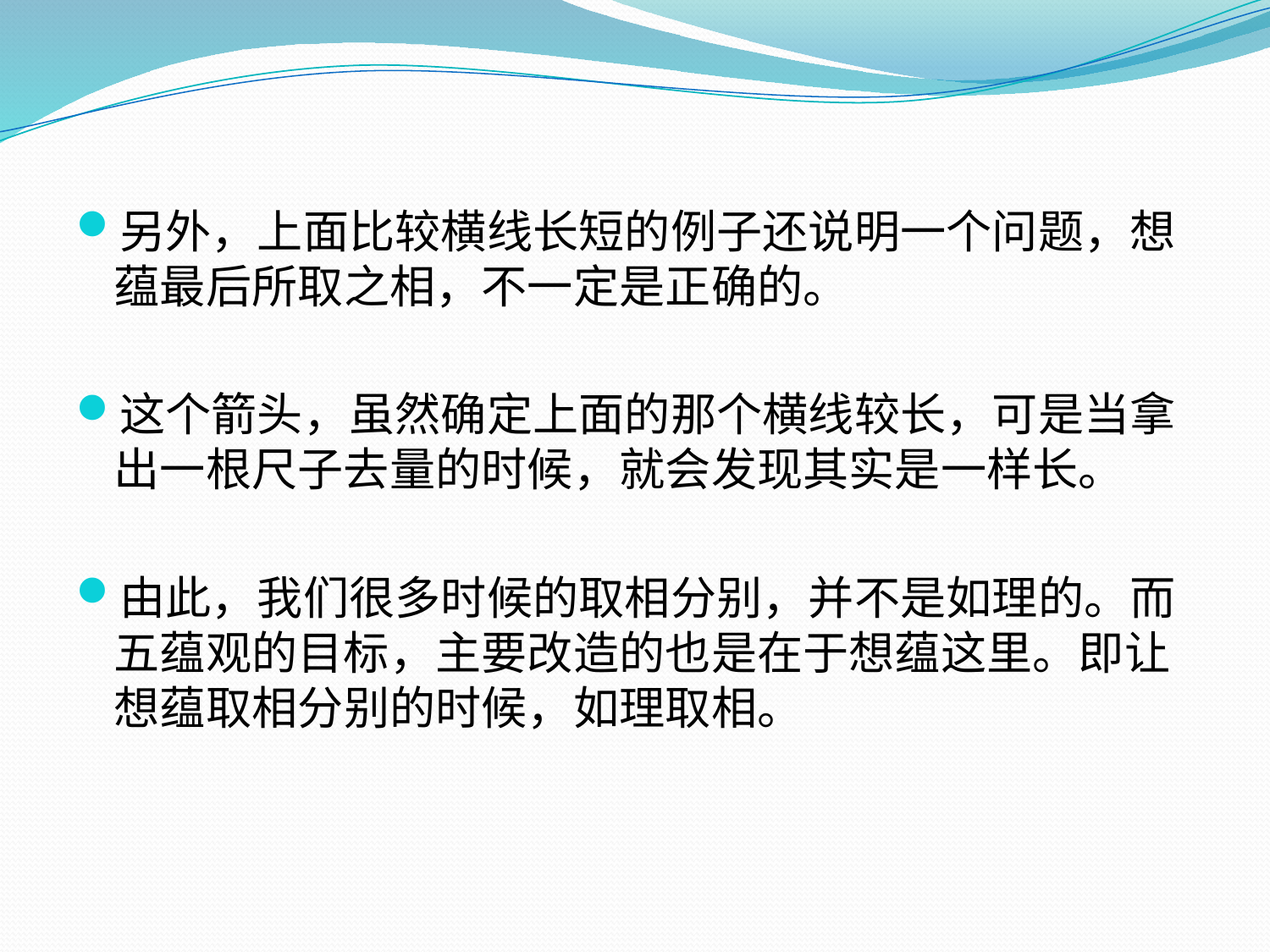

另外，上面比较横线长短的例子还说明一个问题，想蕴最后所取之相，不一定是正确的。

这个箭头，虽然确定上面的那个横线较长，可是当拿出一根尺子去量的时候，就会发现其实是一样长。

由此，我们很多时候的取相分别，并不是如理的。而五蕴观的目标，主要改造的也是在于想蕴这里。即让想蕴取相分别的时候，如理取相。